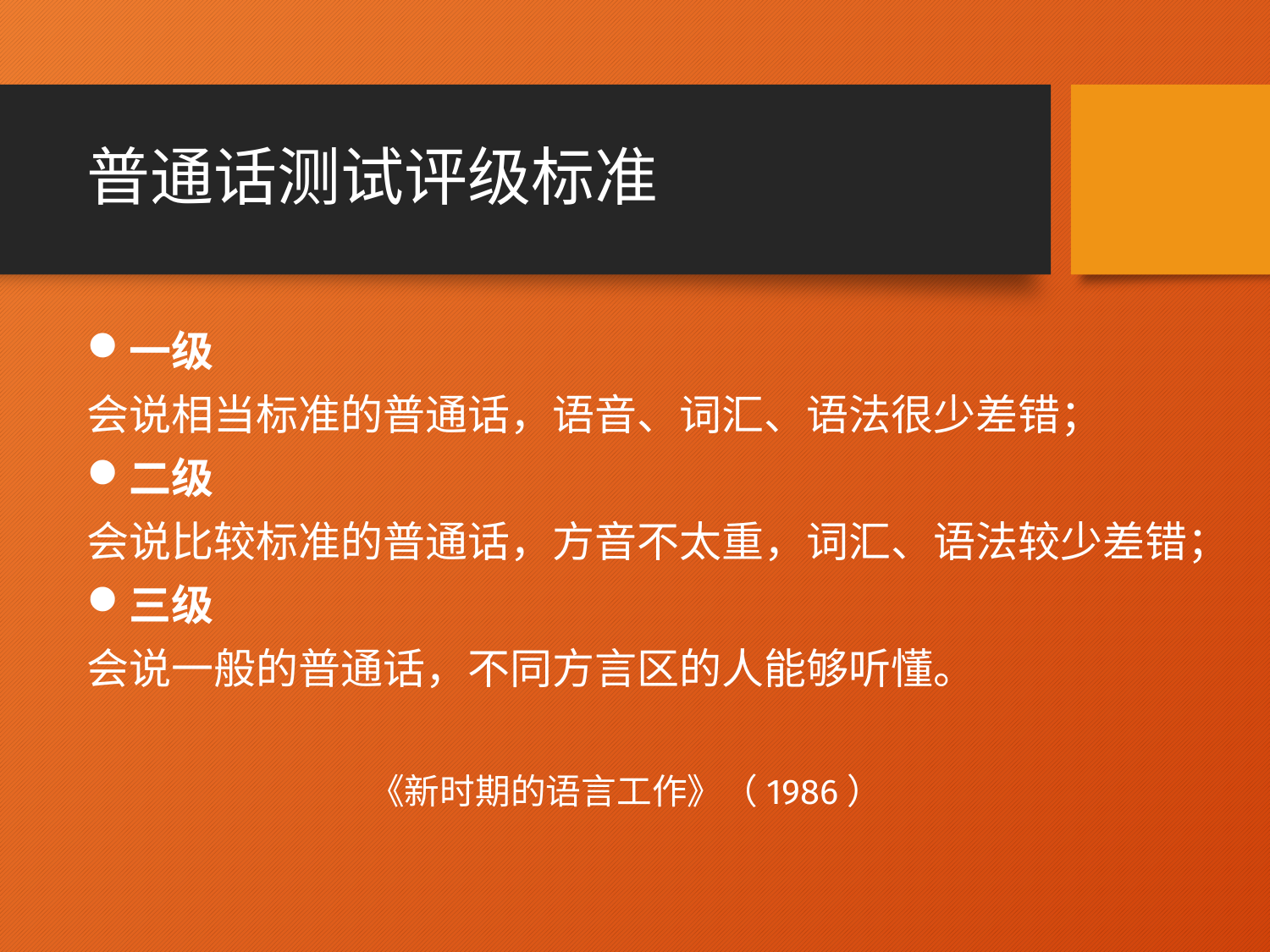

# 普通话测试评级标准
一级
会说相当标准的普通话，语音、词汇、语法很少差错；
二级
会说比较标准的普通话，方音不太重，词汇、语法较少差错；
三级
会说一般的普通话，不同方言区的人能够听懂。

                                   《新时期的语言工作》（1986）